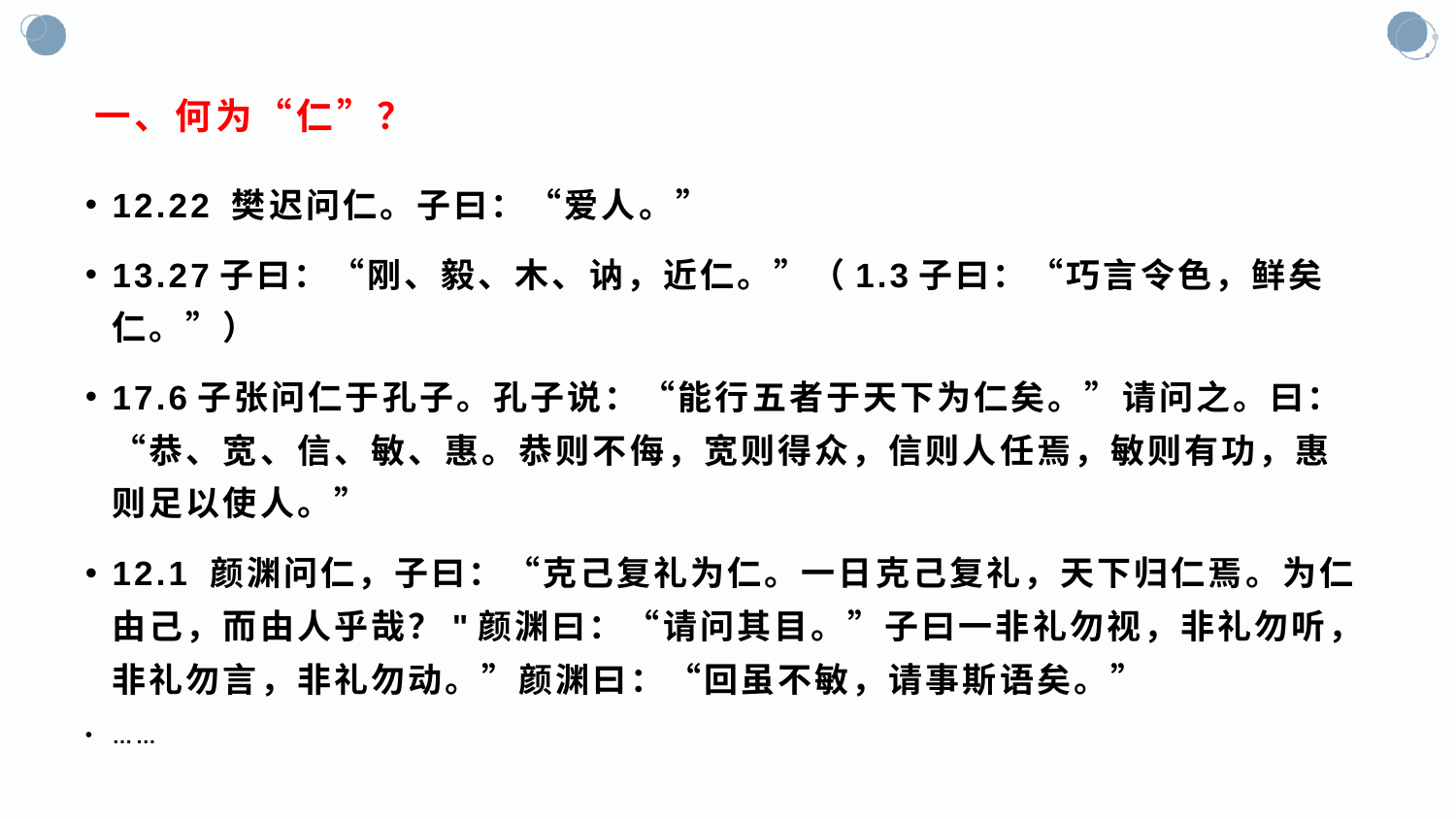

# 一、何为“仁”？
12.22 樊迟问仁。子曰：“爱人。”
13.27子曰：“刚、毅、木、讷，近仁。”（1.3子曰：“巧言令色，鲜矣仁。”）
17.6子张问仁于孔子。孔子说：“能行五者于天下为仁矣。”请问之。曰：“恭、宽、信、敏、惠。恭则不侮，宽则得众，信则人任焉，敏则有功，惠则足以使人。”
12.1 颜渊问仁，子曰：“克己复礼为仁。一日克己复礼，天下归仁焉。为仁由己，而由人乎哉？"颜渊曰：“请问其目。”子曰一非礼勿视，非礼勿听，非礼勿言，非礼勿动。”颜渊曰：“回虽不敏，请事斯语矣。”
……